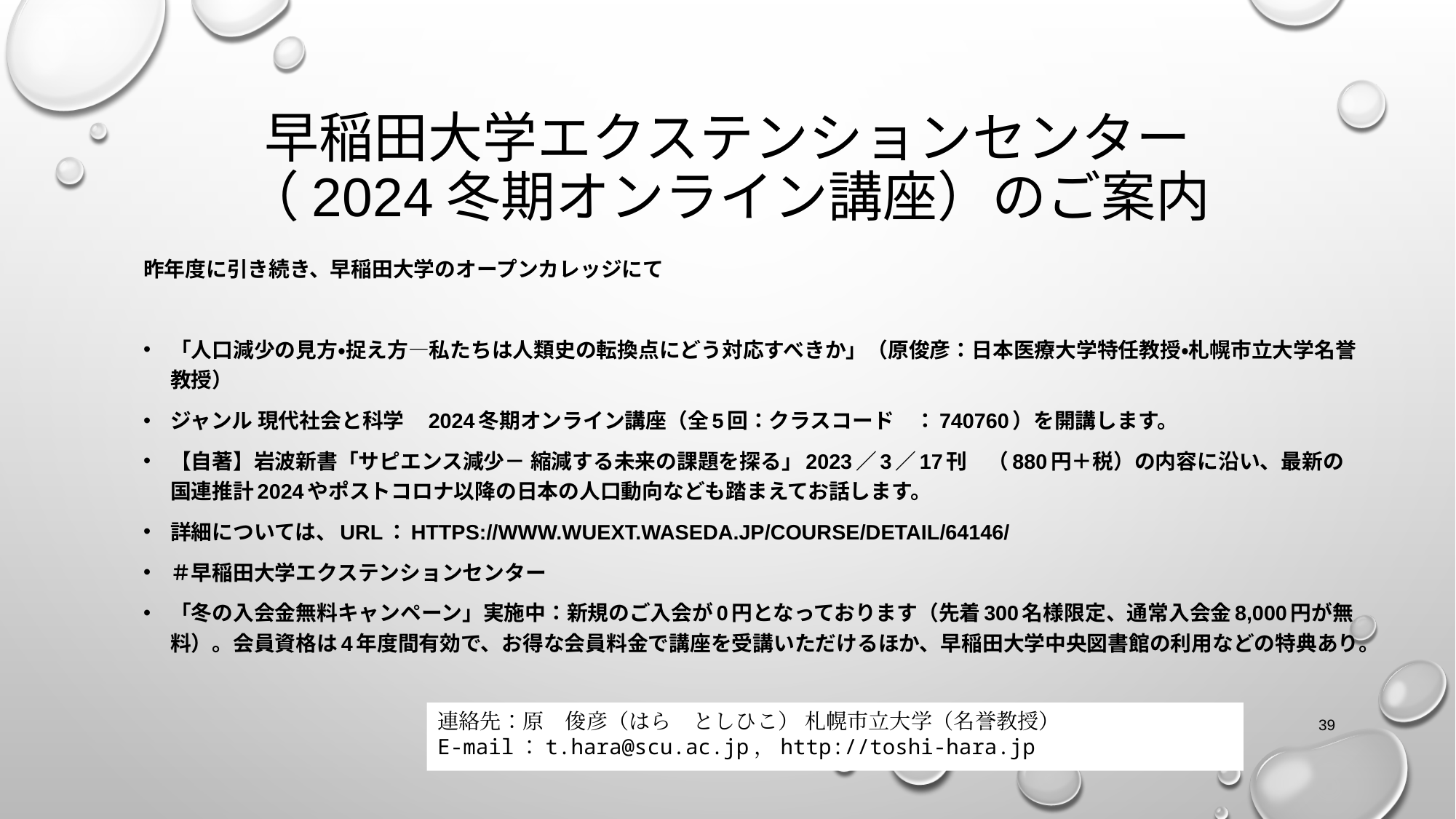

# 早稲田大学エクステンションセンター （2024冬期オンライン講座）のご案内
昨年度に引き続き、早稲田大学のオープンカレッジにて

「人口減少の見方・捉え方―私たちは人類史の転換点にどう対応すべきか」（原俊彦：日本医療大学特任教授・札幌市立大学名誉教授）
ジャンル 現代社会と科学　2024冬期オンライン講座（全5回：クラスコード　：740760）を開講します。
【自著】岩波新書「サピエンス減少－ 縮減する未来の課題を探る」2023／3／17刊　（880円＋税）の内容に沿い、最新の国連推計2024やポストコロナ以降の日本の人口動向なども踏まえてお話します。
詳細については、URL：https://www.wuext.waseda.jp/course/detail/64146/
＃早稲田大学エクステンションセンター
「冬の入会金無料キャンペーン」実施中：新規のご入会が0円となっております（先着300名様限定、通常入会金8,000円が無料）。会員資格は4年度間有効で、お得な会員料金で講座を受講いただけるほか、早稲田大学中央図書館の利用などの特典あり。

連絡先：原　俊彦（はら　としひこ） 札幌市立大学（名誉教授）
E-mail：t.hara@scu.ac.jp，http://toshi-hara.jp
39